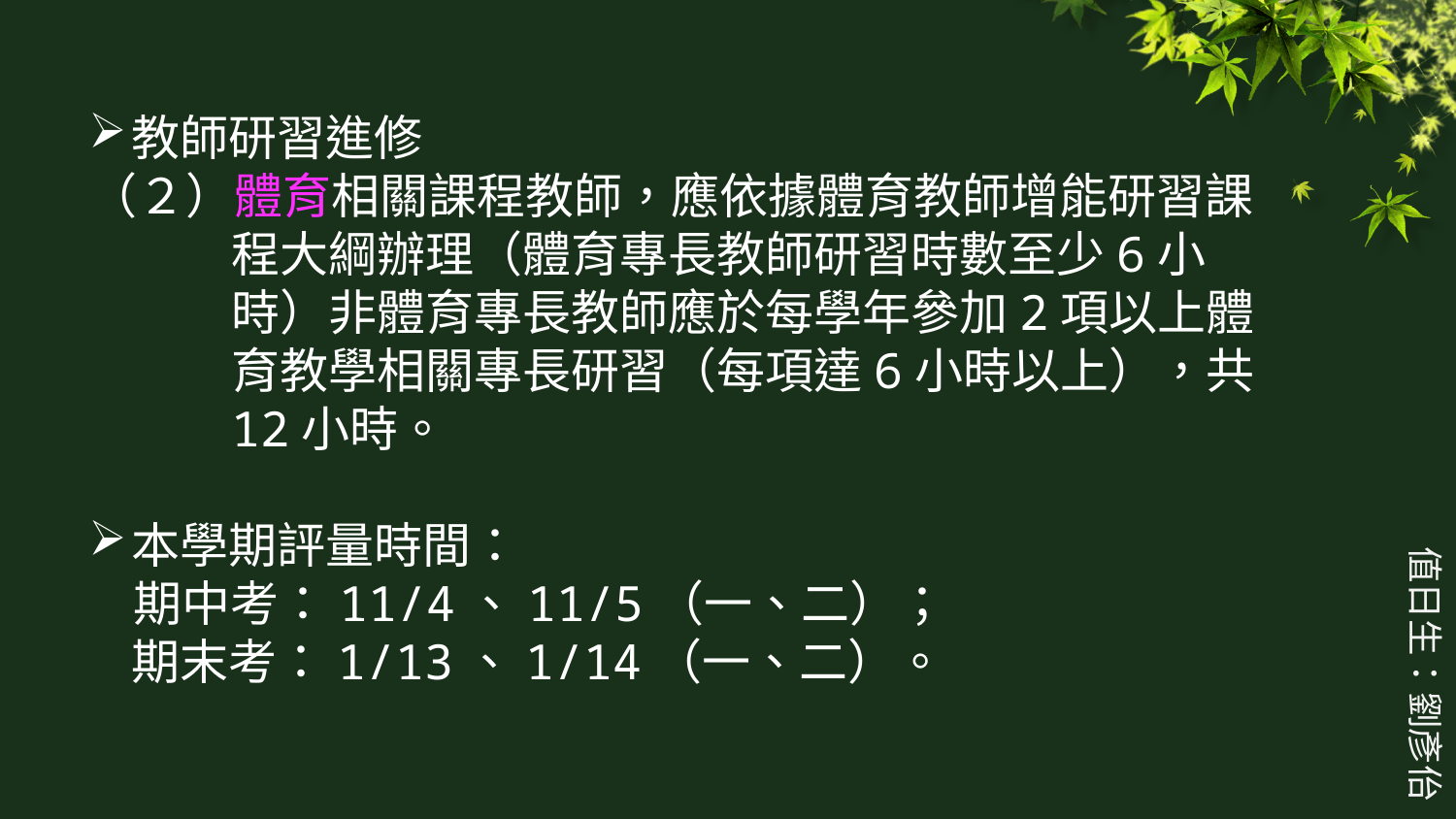

教師研習進修
（２）體育相關課程教師，應依據體育教師增能研習課程大綱辦理（體育專長教師研習時數至少6小時）非體育專長教師應於每學年參加2項以上體育教學相關專長研習（每項達6小時以上），共12小時。

本學期評量時間：
   期中考：11/4、11/5（一、二）；
期末考：1/13、1/14（一、二）。
值日生：劉彥佁